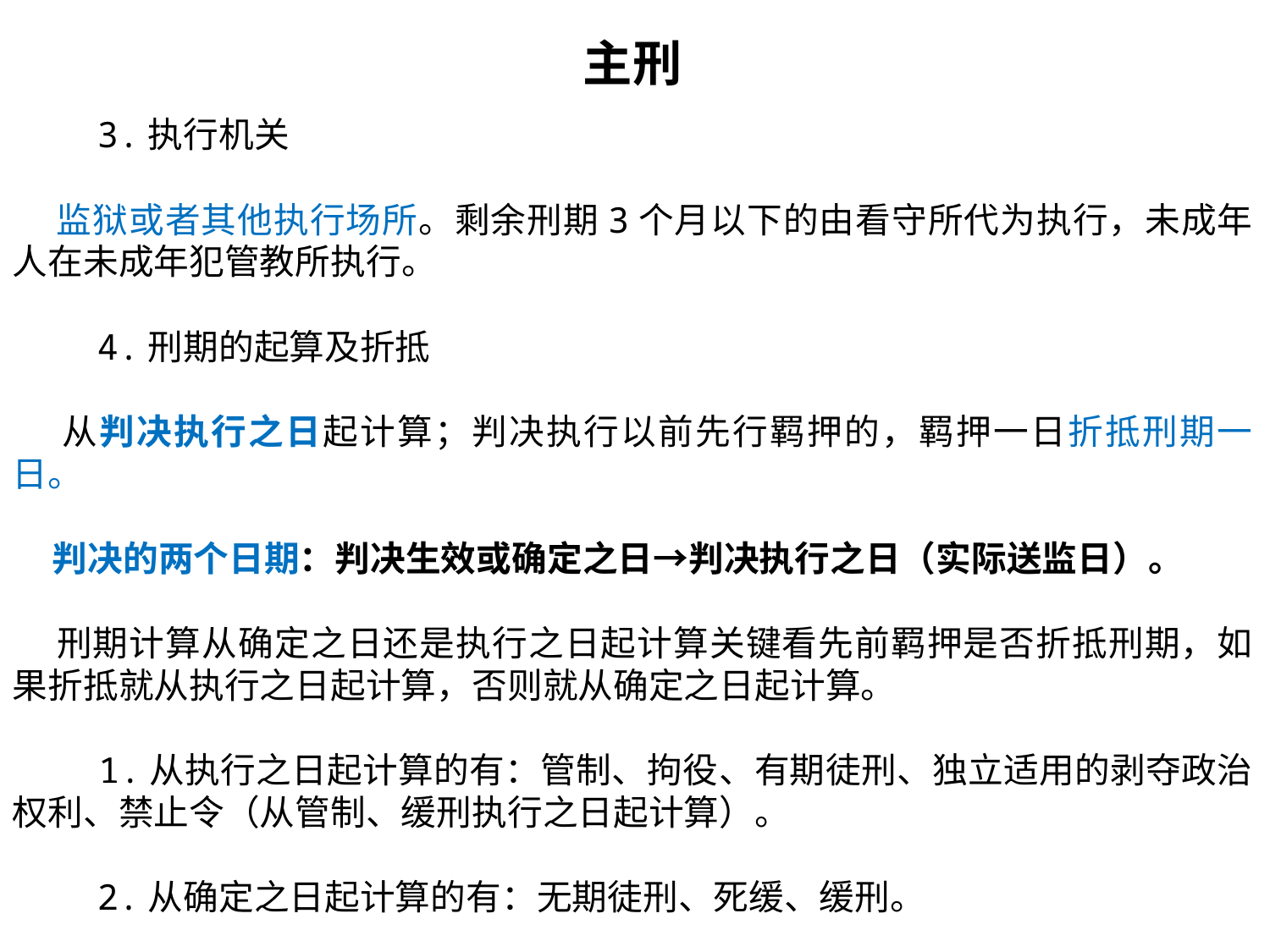

主刑

    3.执行机关

    监狱或者其他执行场所。剩余刑期3个月以下的由看守所代为执行，未成年人在未成年犯管教所执行。

    4.刑期的起算及折抵

    从判决执行之日起计算；判决执行以前先行羁押的，羁押一日折抵刑期一日。

    判决的两个日期：判决生效或确定之日→判决执行之日（实际送监日）。

    刑期计算从确定之日还是执行之日起计算关键看先前羁押是否折抵刑期，如果折抵就从执行之日起计算，否则就从确定之日起计算。

    1.从执行之日起计算的有：管制、拘役、有期徒刑、独立适用的剥夺政治权利、禁止令（从管制、缓刑执行之日起计算）。

    2.从确定之日起计算的有：无期徒刑、死缓、缓刑。